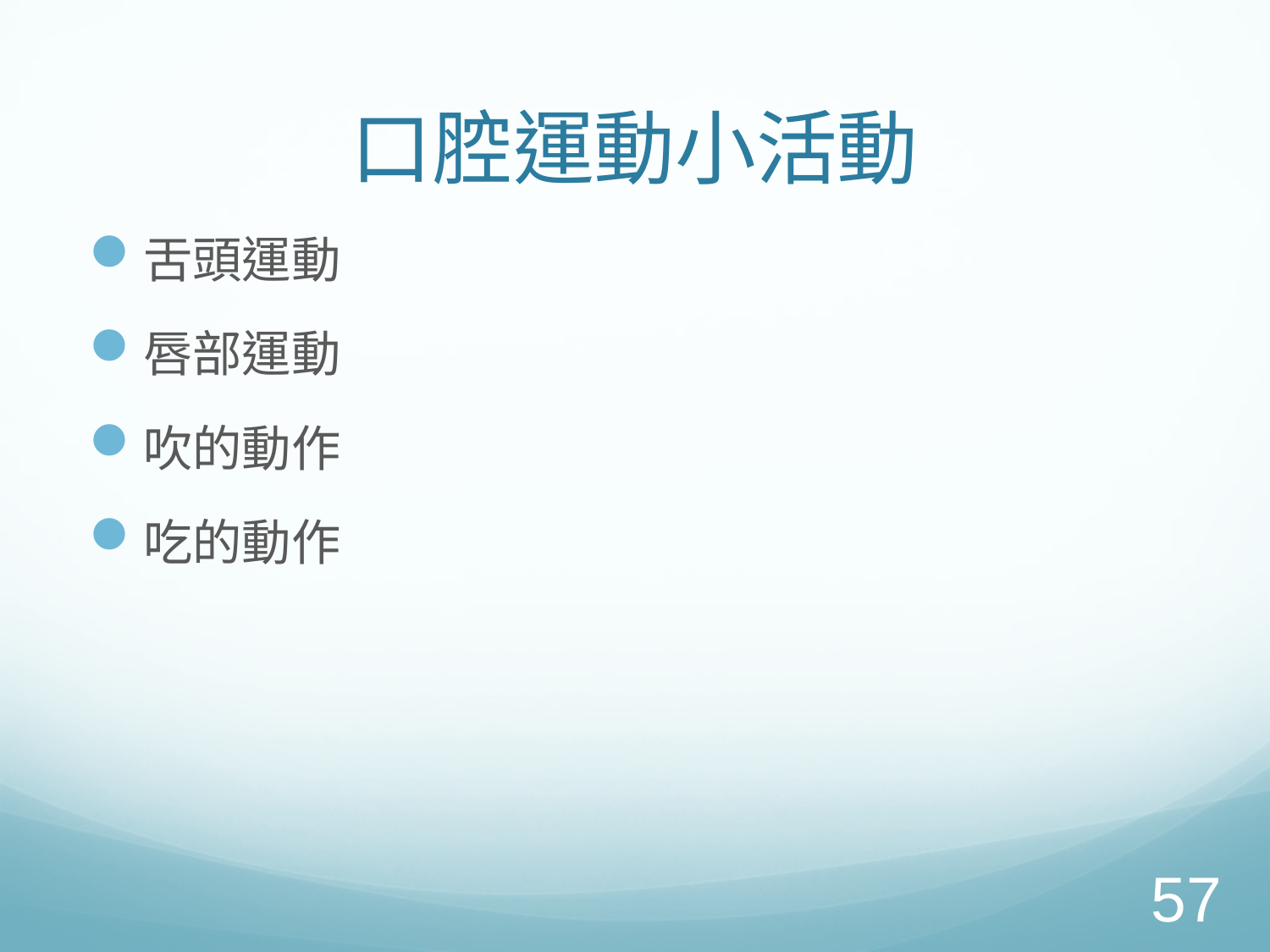

# 口腔運動小活動
舌頭運動
唇部運動
吹的動作
吃的動作
57